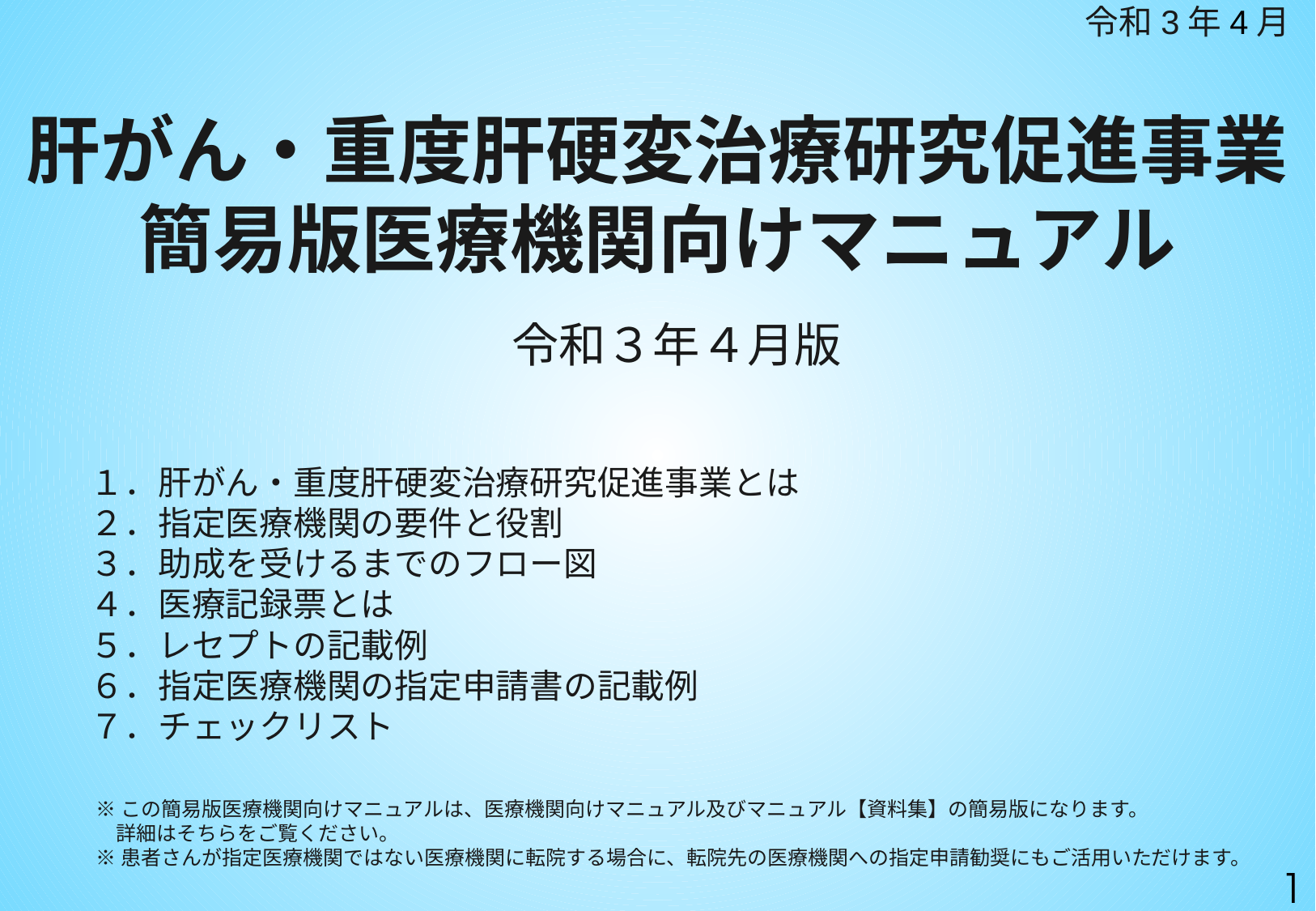

令和3年4月
肝がん・重度肝硬変治療研究促進事業簡易版医療機関向けマニュアル
令和３年４月版
　１．肝がん・重度肝硬変治療研究促進事業とは
　２．指定医療機関の要件と役割
　３．助成を受けるまでのフロー図
　４．医療記録票とは
　５．レセプトの記載例
　６．指定医療機関の指定申請書の記載例
　７．チェックリスト
※この簡易版医療機関向けマニュアルは、医療機関向けマニュアル及びマニュアル【資料集】の簡易版になります。
　詳細はそちらをご覧ください。
※患者さんが指定医療機関ではない医療機関に転院する場合に、転院先の医療機関への指定申請勧奨にもご活用いただけます。
1